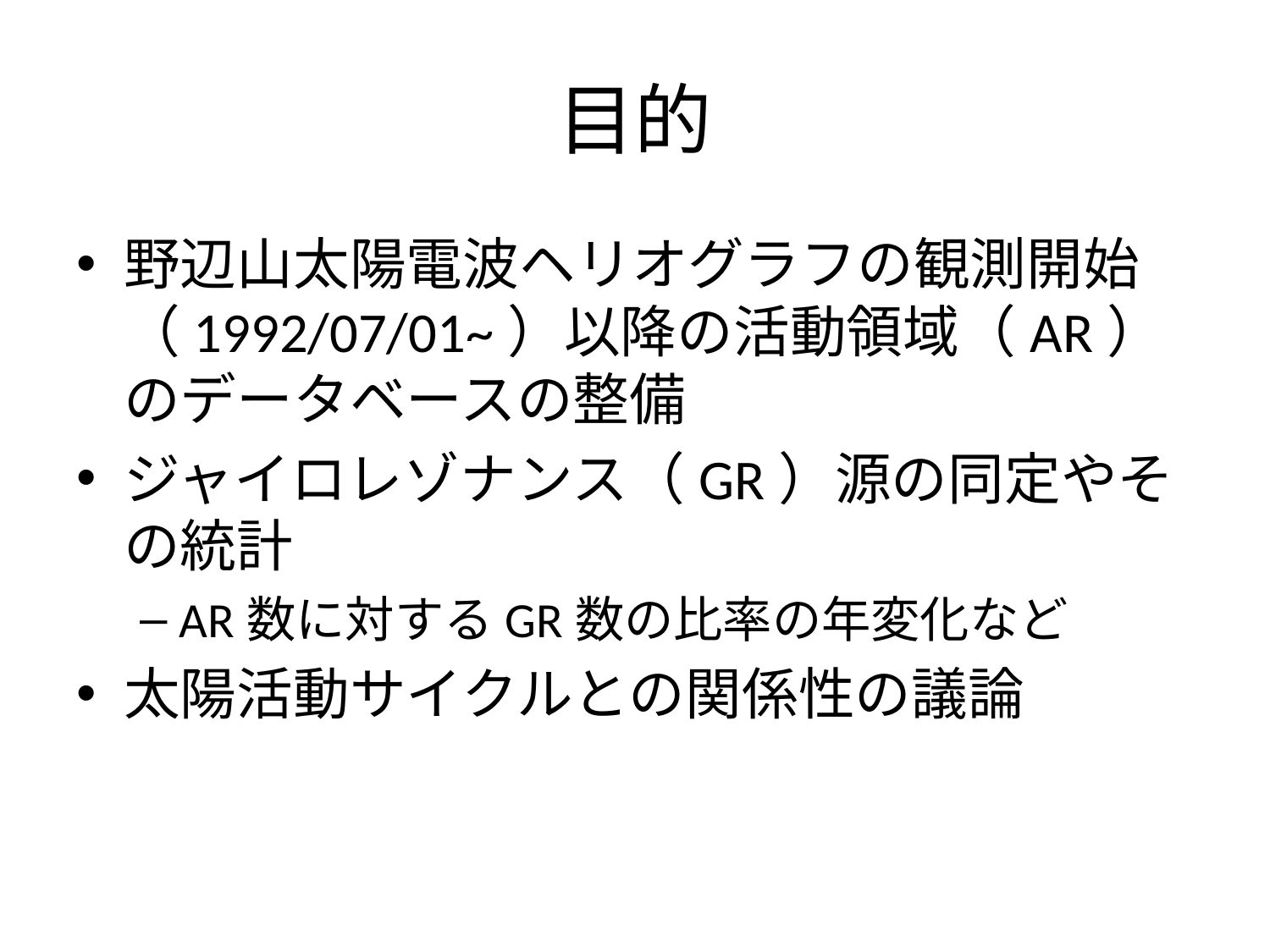

# 目的
野辺山太陽電波ヘリオグラフの観測開始（1992/07/01~）以降の活動領域（AR）のデータベースの整備
ジャイロレゾナンス（GR）源の同定やその統計
AR数に対するGR数の比率の年変化など
太陽活動サイクルとの関係性の議論